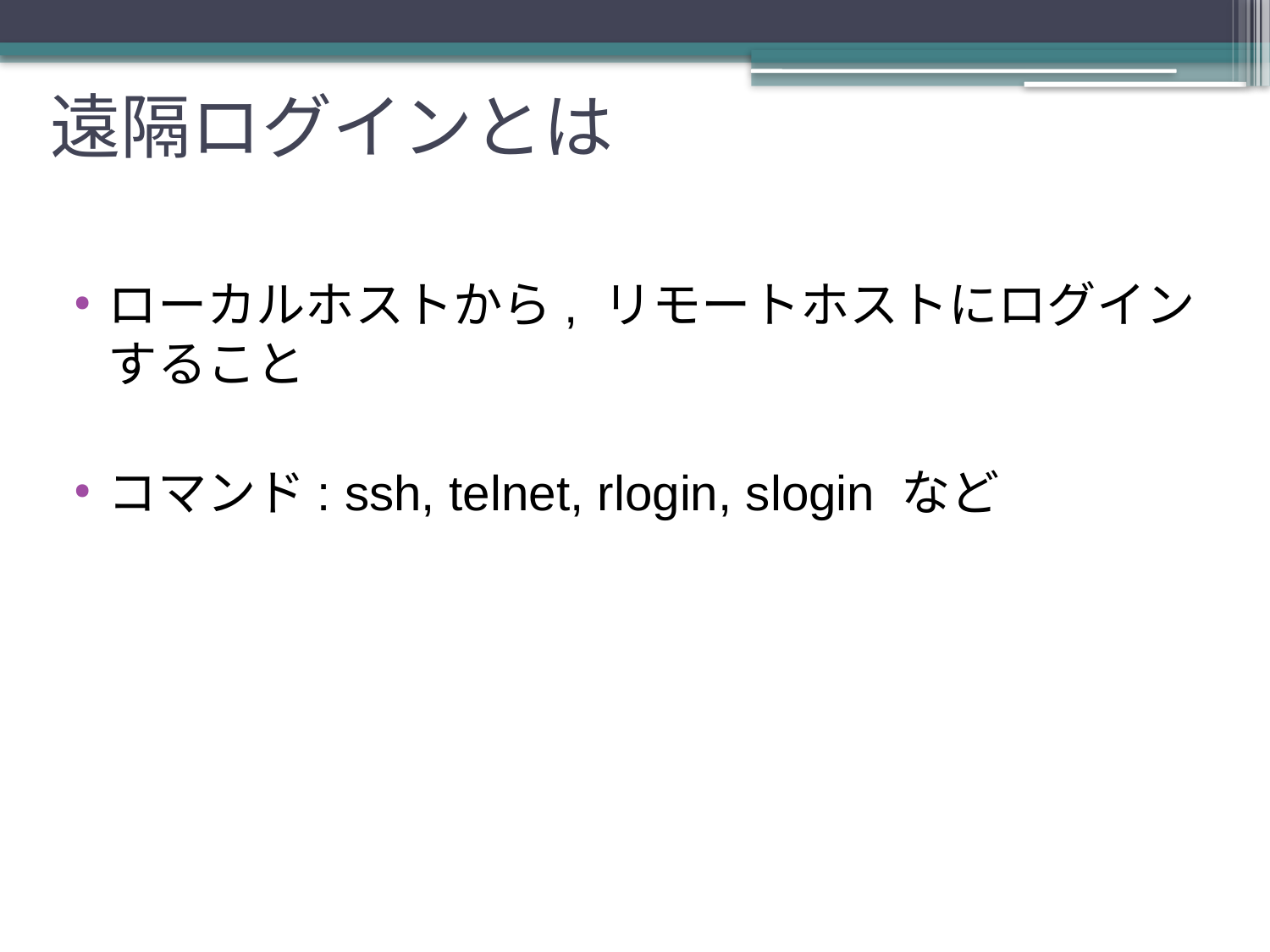

# 遠隔ログインとは
ローカルホストから, リモートホストにログインすること

コマンド: ssh, telnet, rlogin, slogin など